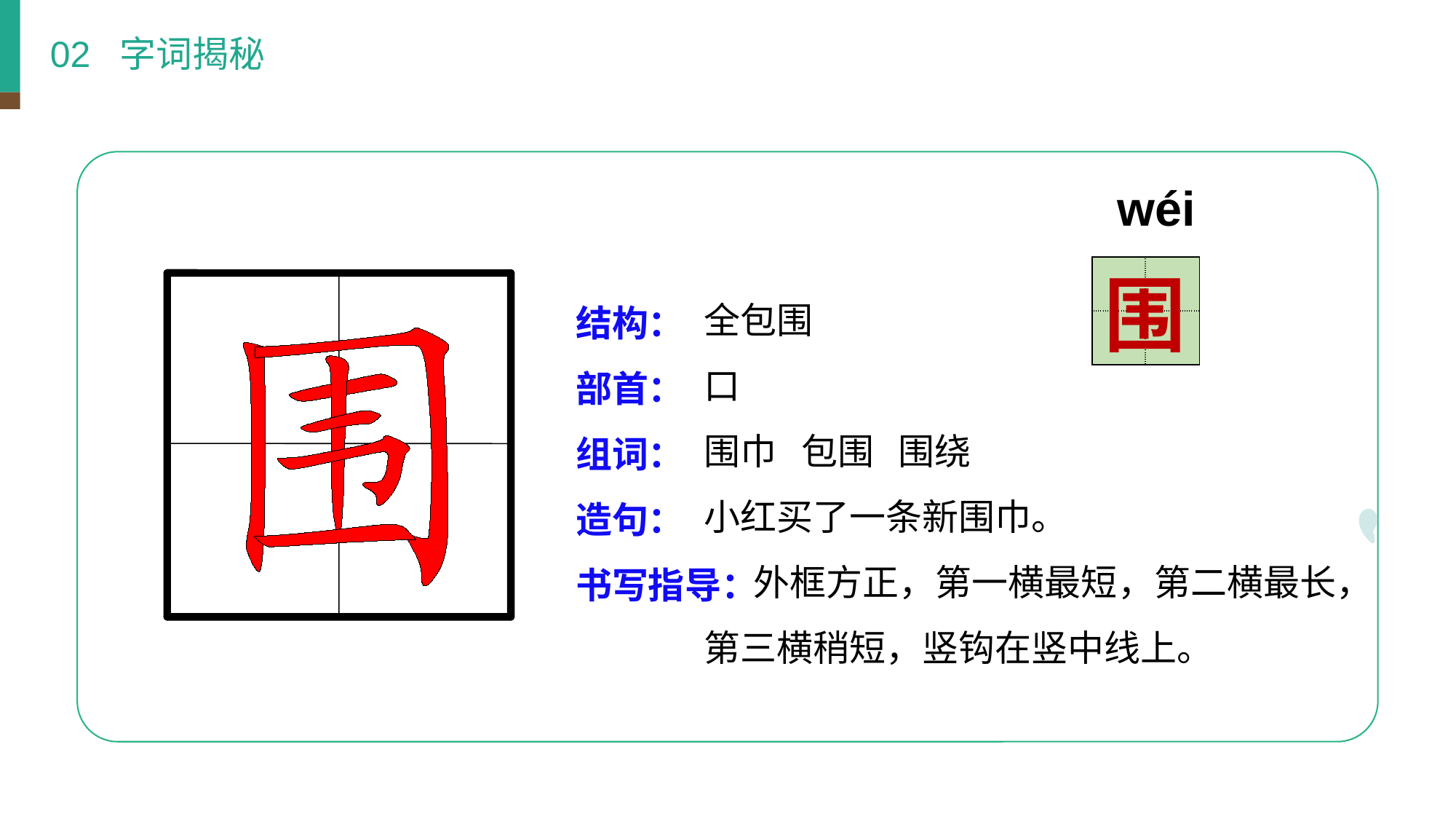

02  字词揭秘
wéi
|  |  |
| --- | --- |
|  |  |
围
全包围
口
围巾   包围   围绕
小红买了一条新围巾。
     外框方正，第一横最短，第二横最长，第三横稍短，竖钩在竖中线上。

结构：
部首：
组词：
造句：
书写指导：